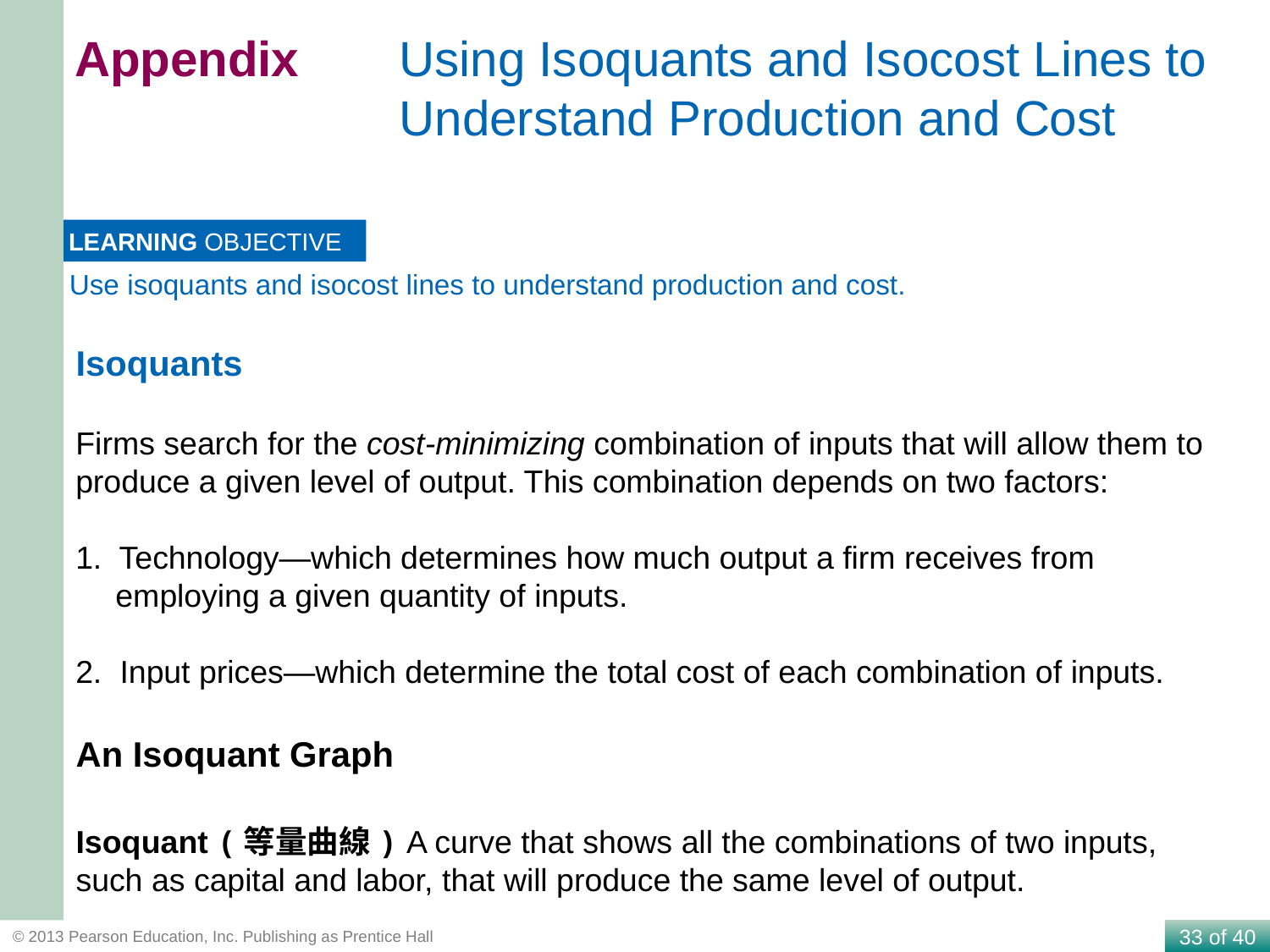

Appendix
Using Isoquants and Isocost Lines to Understand Production and Cost
LEARNING OBJECTIVE
Use isoquants and isocost lines to understand production and cost.
Isoquants
Firms search for the cost-minimizing combination of inputs that will allow them to produce a given level of output. This combination depends on two factors:

1.  Technology—which determines how much output a firm receives from employing a given quantity of inputs.

2.  Input prices—which determine the total cost of each combination of inputs.
An Isoquant Graph
Isoquant (等量曲線) A curve that shows all the combinations of two inputs, such as capital and labor, that will produce the same level of output.